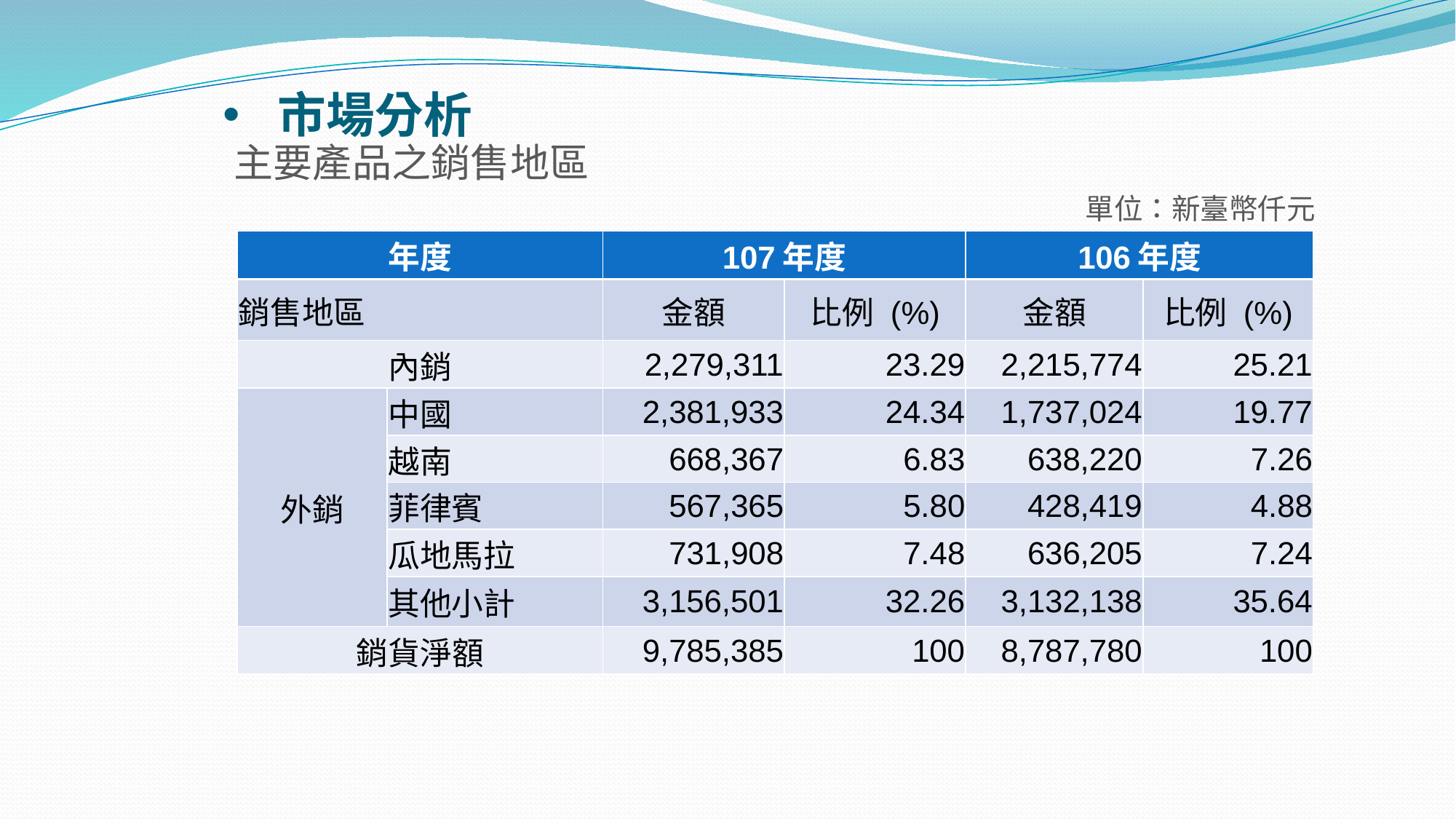

# 市場分析
主要產品之銷售地區
單位：新臺幣仟元
| 年度 |  | 107年度 |  | 106年度 |  |
| --- | --- | --- | --- | --- | --- |
| 銷售地區 |  | 金額 | 比例 (%) | 金額 | 比例 (%) |
| 內銷 |  | 2,279,311 | 23.29 | 2,215,774 | 25.21 |
| 外銷 | 中國 | 2,381,933 | 24.34 | 1,737,024 | 19.77 |
|  | 越南 | 668,367 | 6.83 | 638,220 | 7.26 |
|  | 菲律賓 | 567,365 | 5.80 | 428,419 | 4.88 |
|  | 瓜地馬拉 | 731,908 | 7.48 | 636,205 | 7.24 |
|  | 其他小計 | 3,156,501 | 32.26 | 3,132,138 | 35.64 |
| 銷貨淨額 |  | 9,785,385 | 100 | 8,787,780 | 100 |